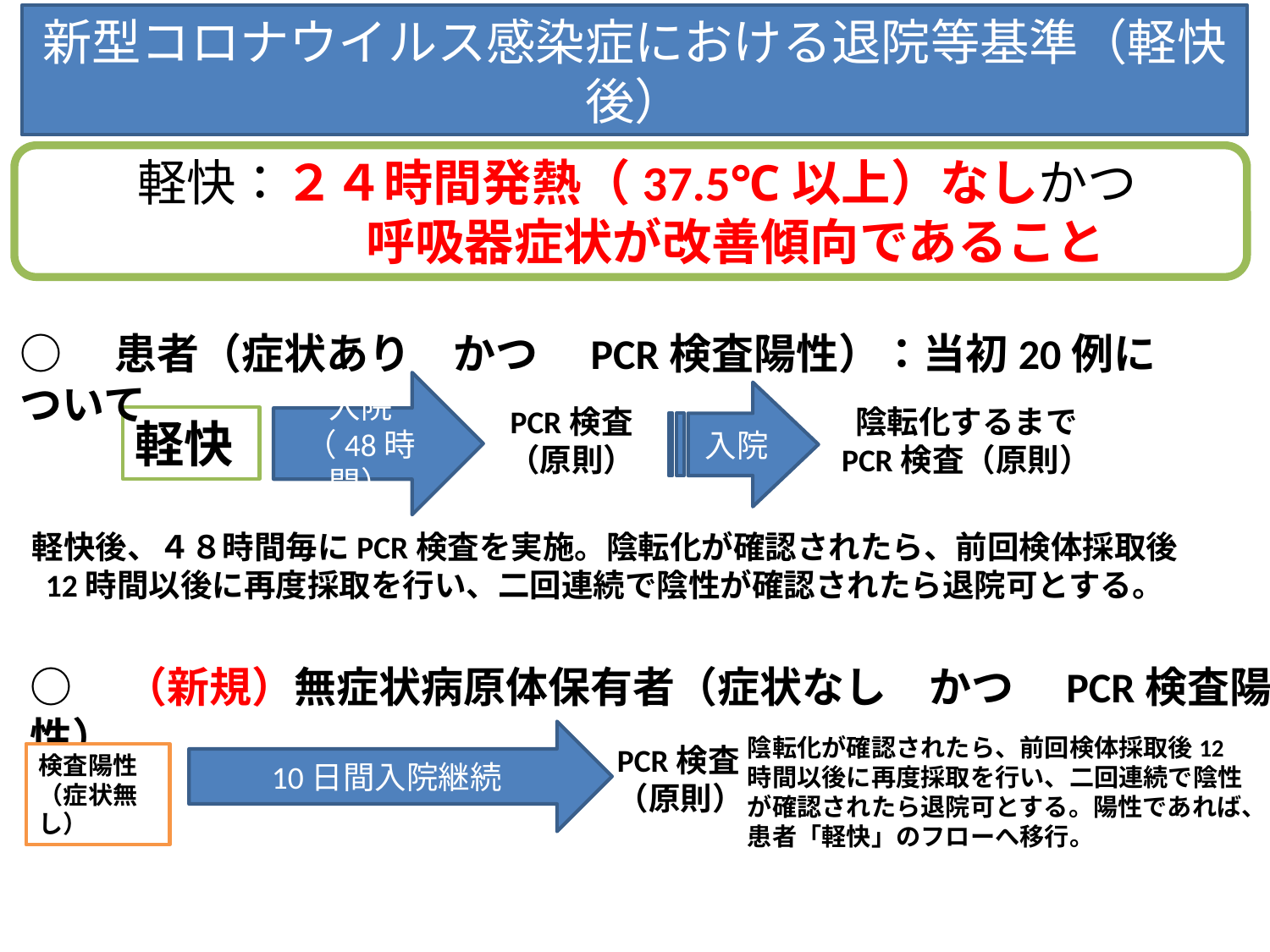

# 新型コロナウイルス感染症における退院等基準（軽快後）
軽快：２４時間発熱（37.5℃以上）なしかつ
　　　　呼吸器症状が改善傾向であること
○　患者（症状あり　かつ　PCR検査陽性）：当初20例について
入院
（48時間）
入院
PCR検査
（原則）
陰転化するまで
PCR検査（原則）
軽快
軽快後、４８時間毎にPCR検査を実施。陰転化が確認されたら、前回検体採取後
12時間以後に再度採取を行い、二回連続で陰性が確認されたら退院可とする。
○　（新規）無症状病原体保有者（症状なし　かつ　PCR検査陽性）
10日間入院継続
陰転化が確認されたら、前回検体採取後12時間以後に再度採取を行い、二回連続で陰性が確認されたら退院可とする。陽性であれば、患者「軽快」のフローへ移行。
PCR検査
（原則）
検査陽性
（症状無し）